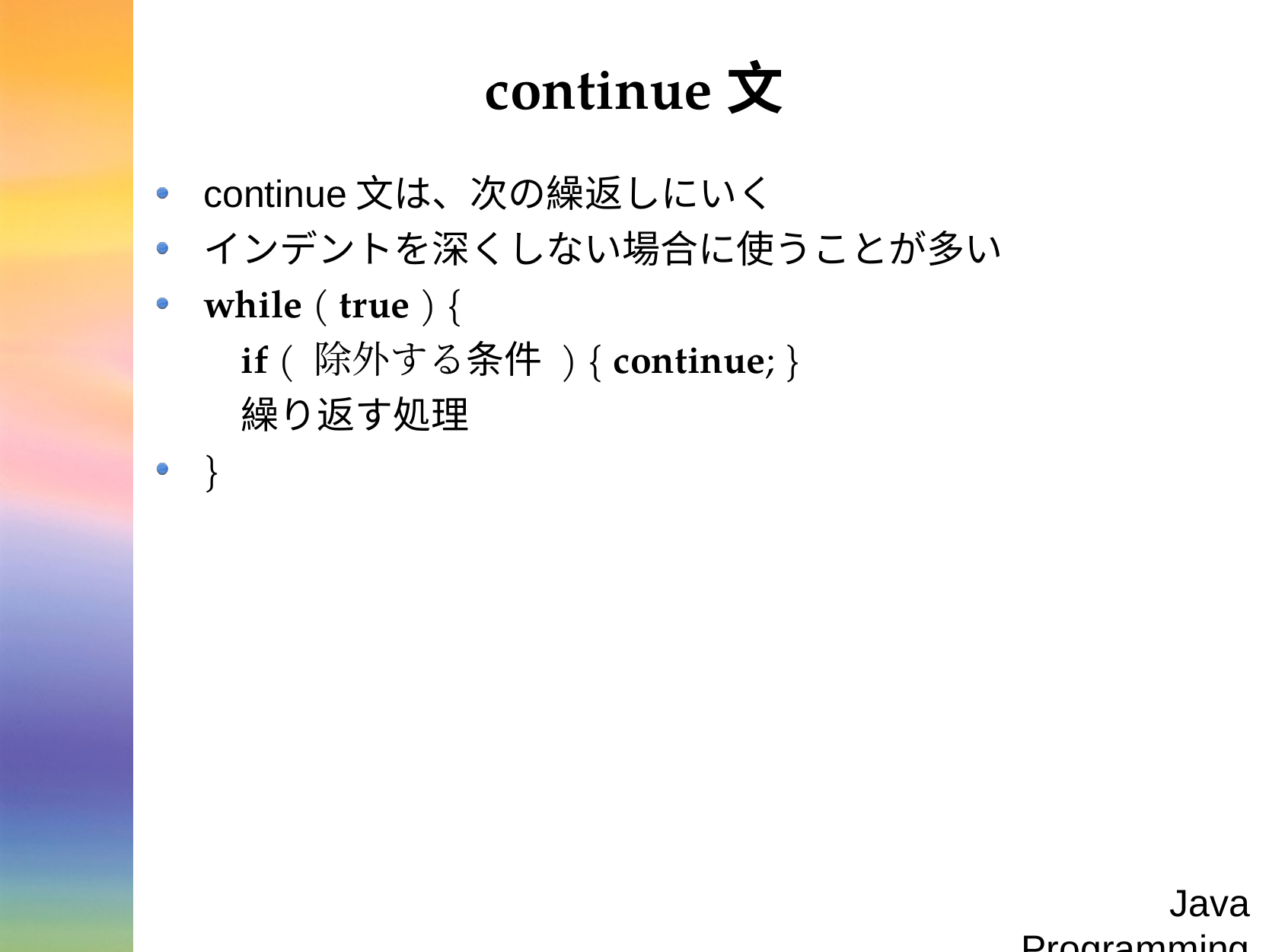

# continue文
continue文は、次の繰返しにいく
インデントを深くしない場合に使うことが多い
while ( true ) {
if ( 除外する条件 ) { continue; }
繰り返す処理
}